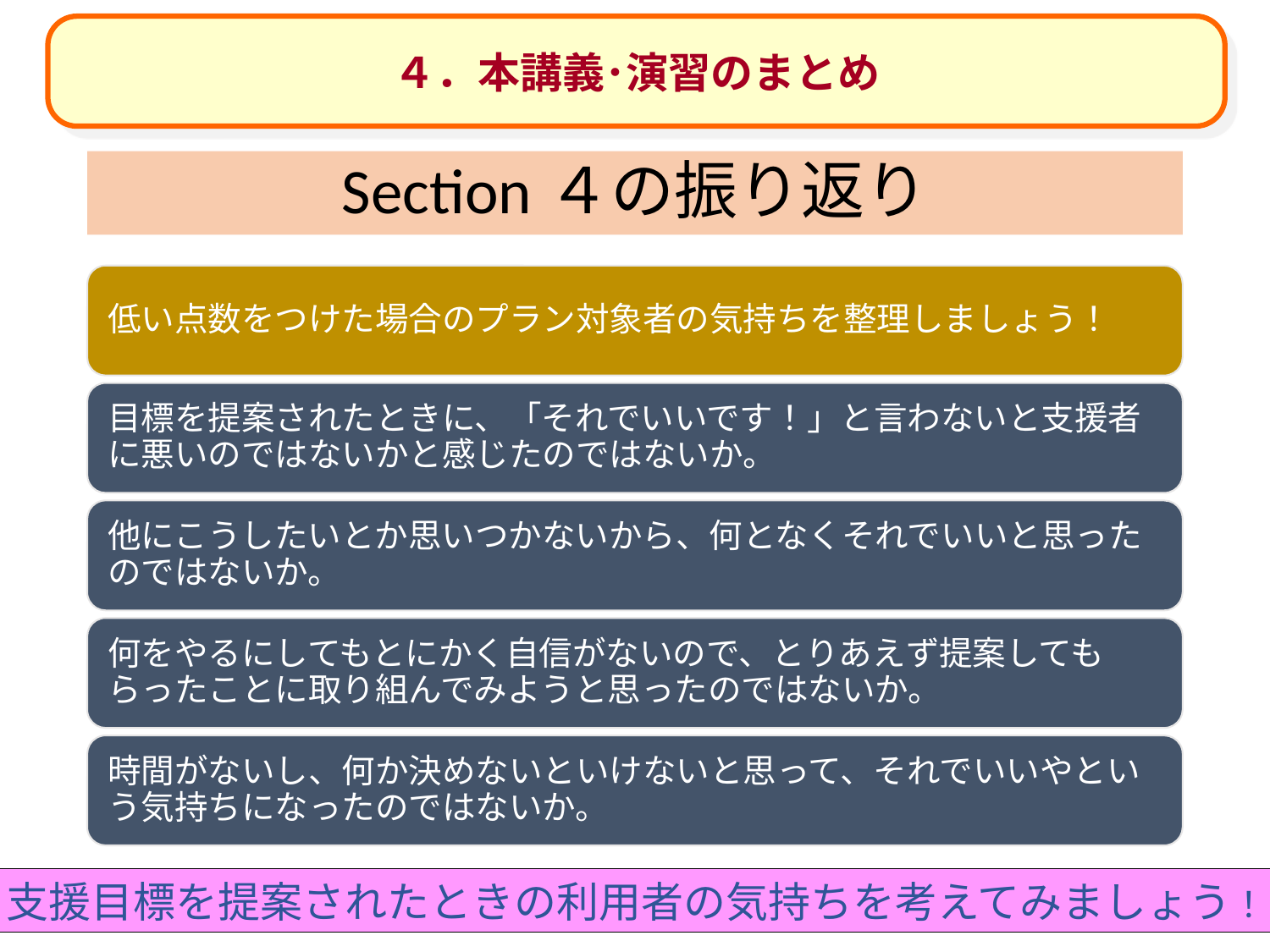

４．本講義･演習のまとめ
# Section４の振り返り
低い点数をつけた場合のプラン対象者の気持ちを整理しましょう！
目標を提案されたときに、「それでいいです！」と言わないと支援者に悪いのではないかと感じたのではないか。
他にこうしたいとか思いつかないから、何となくそれでいいと思ったのではないか。
何をやるにしてもとにかく自信がないので、とりあえず提案してもらったことに取り組んでみようと思ったのではないか。
時間がないし、何か決めないといけないと思って、それでいいやという気持ちになったのではないか。
支援目標を提案されたときの利用者の気持ちを考えてみましょう！
34